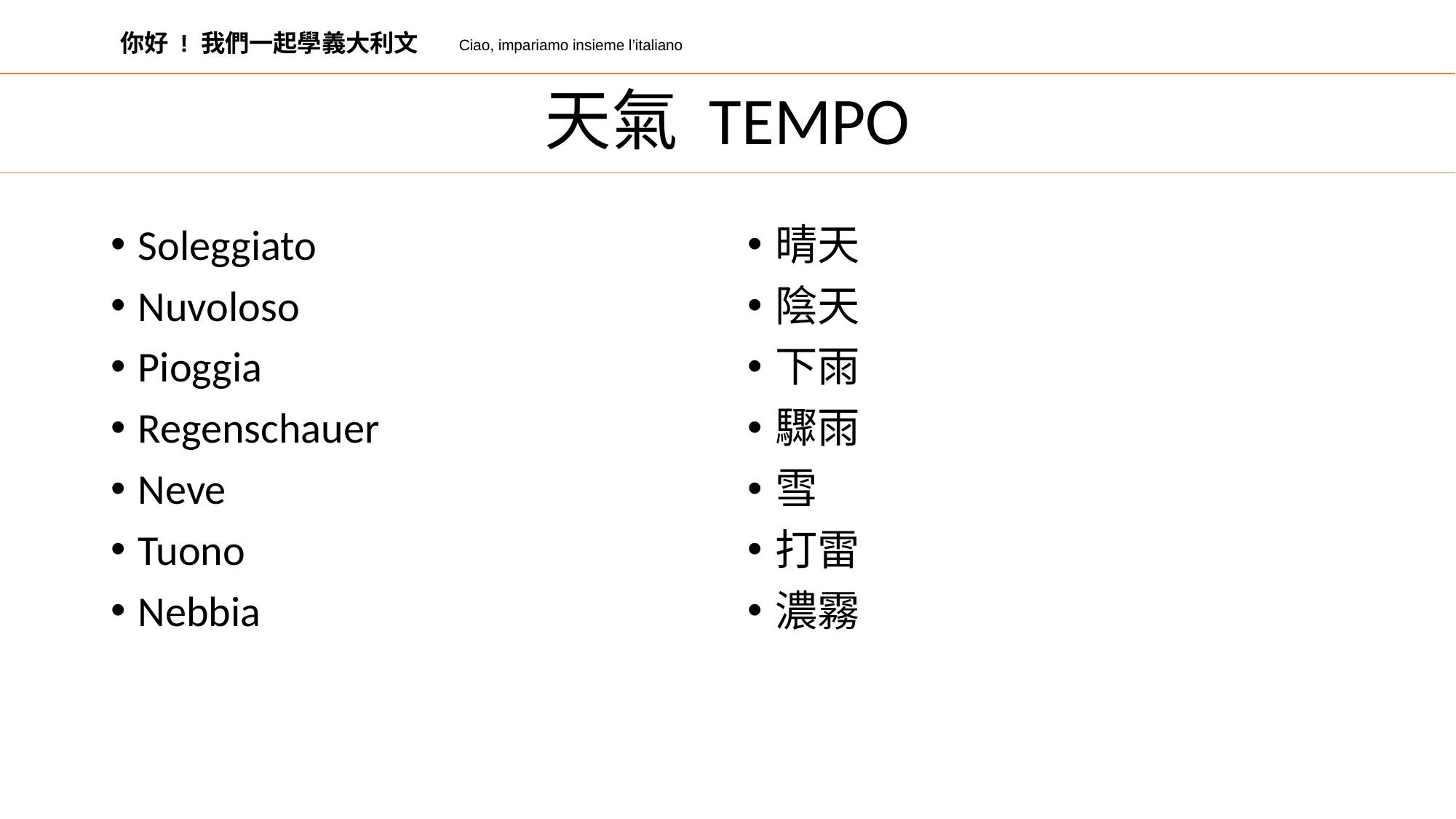

你好 ! 我們一起學義大利文

Ciao, impariamo insieme l’italiano

# 天氣 TEMPO
Soleggiato
Nuvoloso
Pioggia
Regenschauer
Neve
Tuono
Nebbia
晴天
陰天
下雨
驟雨
雪
打雷
濃霧